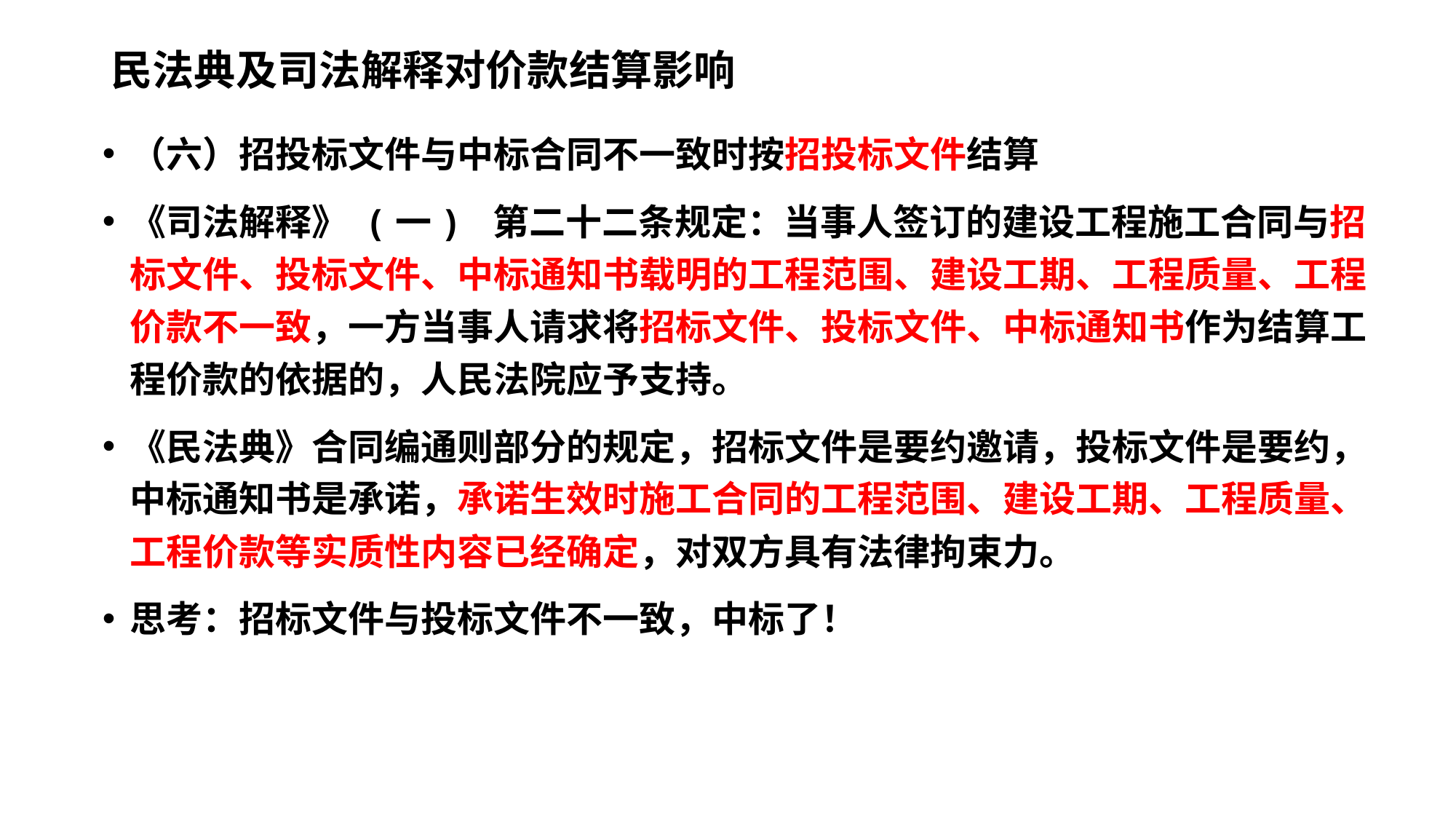

# 民法典及司法解释对价款结算影响
（六）招投标文件与中标合同不一致时按招投标文件结算
《司法解释》 (一) 第二十二条规定：当事人签订的建设工程施工合同与招标文件、投标文件、中标通知书载明的工程范围、建设工期、工程质量、工程价款不一致，一方当事人请求将招标文件、投标文件、中标通知书作为结算工程价款的依据的，人民法院应予支持。
《民法典》合同编通则部分的规定，招标文件是要约邀请，投标文件是要约，中标通知书是承诺，承诺生效时施工合同的工程范围、建设工期、工程质量、工程价款等实质性内容已经确定，对双方具有法律拘束力。
思考：招标文件与投标文件不一致，中标了！